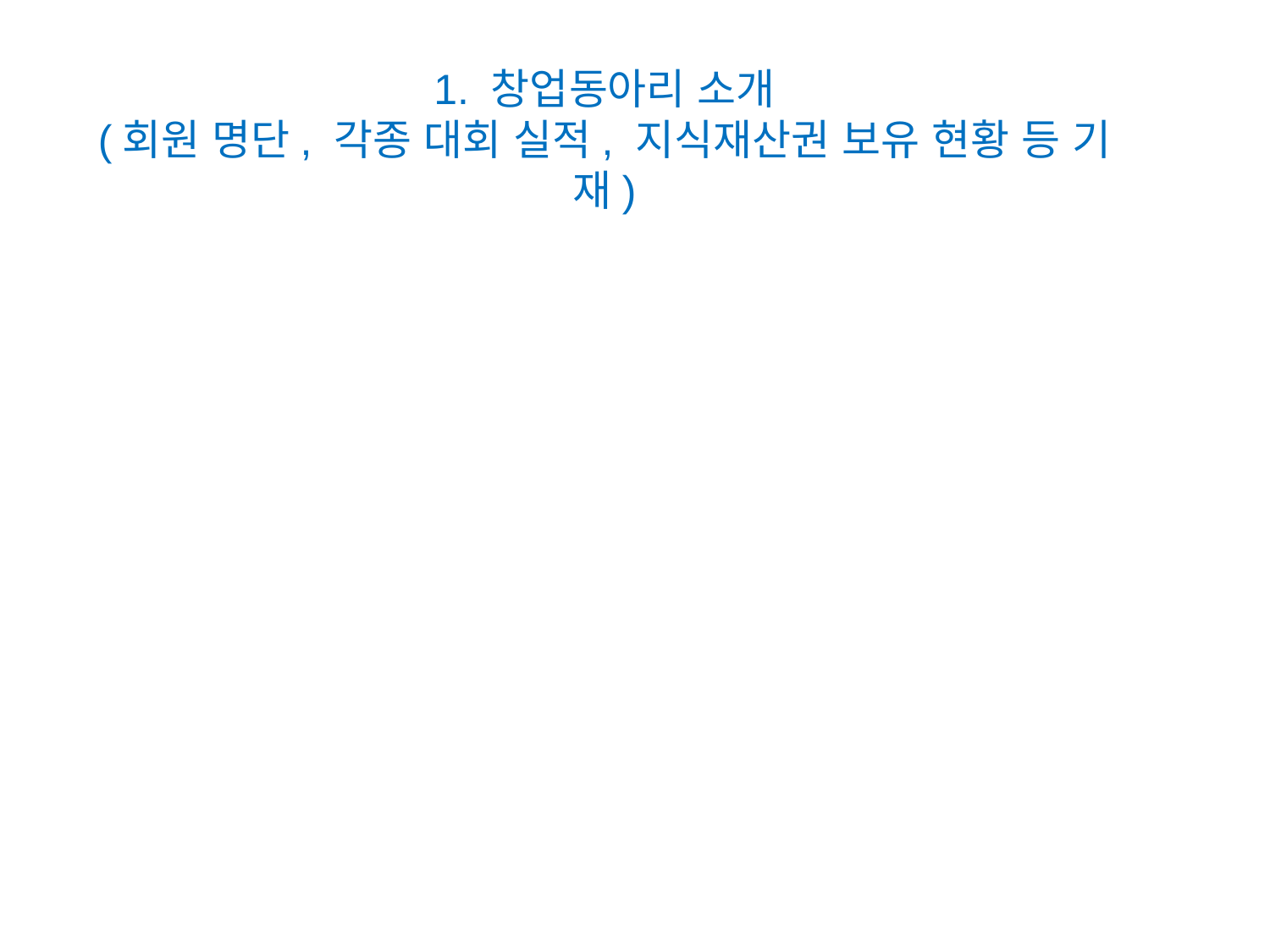

# 1. 창업동아리 소개 (회원 명단, 각종 대회 실적, 지식재산권 보유 현황 등 기재)